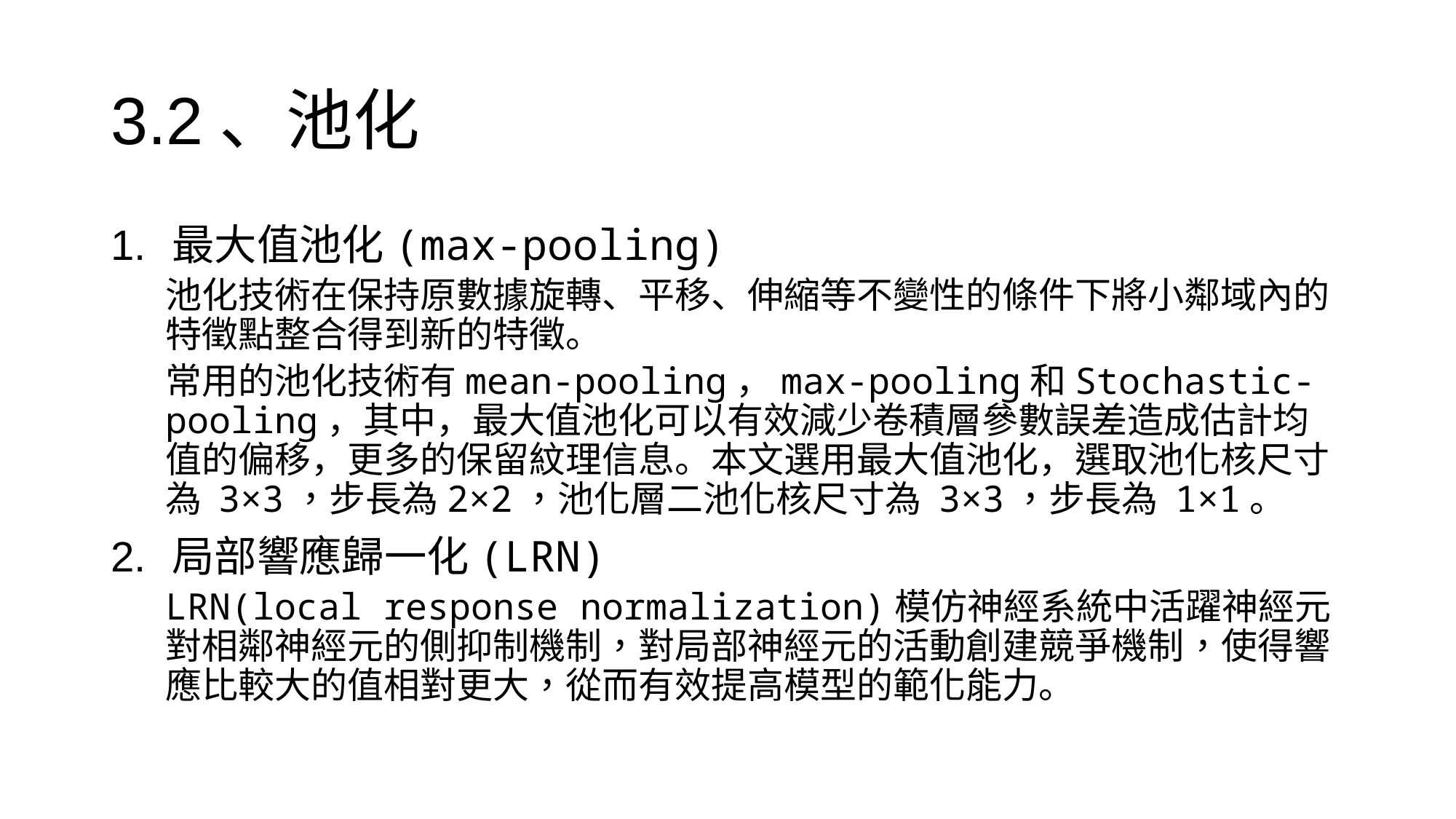

# 3.2、池化
最大值池化(max-pooling)
池化技術在保持原數據旋轉、平移、伸縮等不變性的條件下將小鄰域內的特徵點整合得到新的特徵。
常用的池化技術有mean-pooling，max-pooling和Stochastic-pooling，其中，最大值池化可以有效減少卷積層參數誤差造成估計均值的偏移，更多的保留紋理信息。本文選用最大值池化，選取池化核尺寸為 3×3，步長為2×2，池化層二池化核尺寸為 3×3，步長為 1×1。
局部響應歸一化(LRN)
LRN(local response normalization)模仿神經系統中活躍神經元對相鄰神經元的側抑制機制，對局部神經元的活動創建競爭機制，使得響應比較大的值相對更大，從而有效提高模型的範化能力。